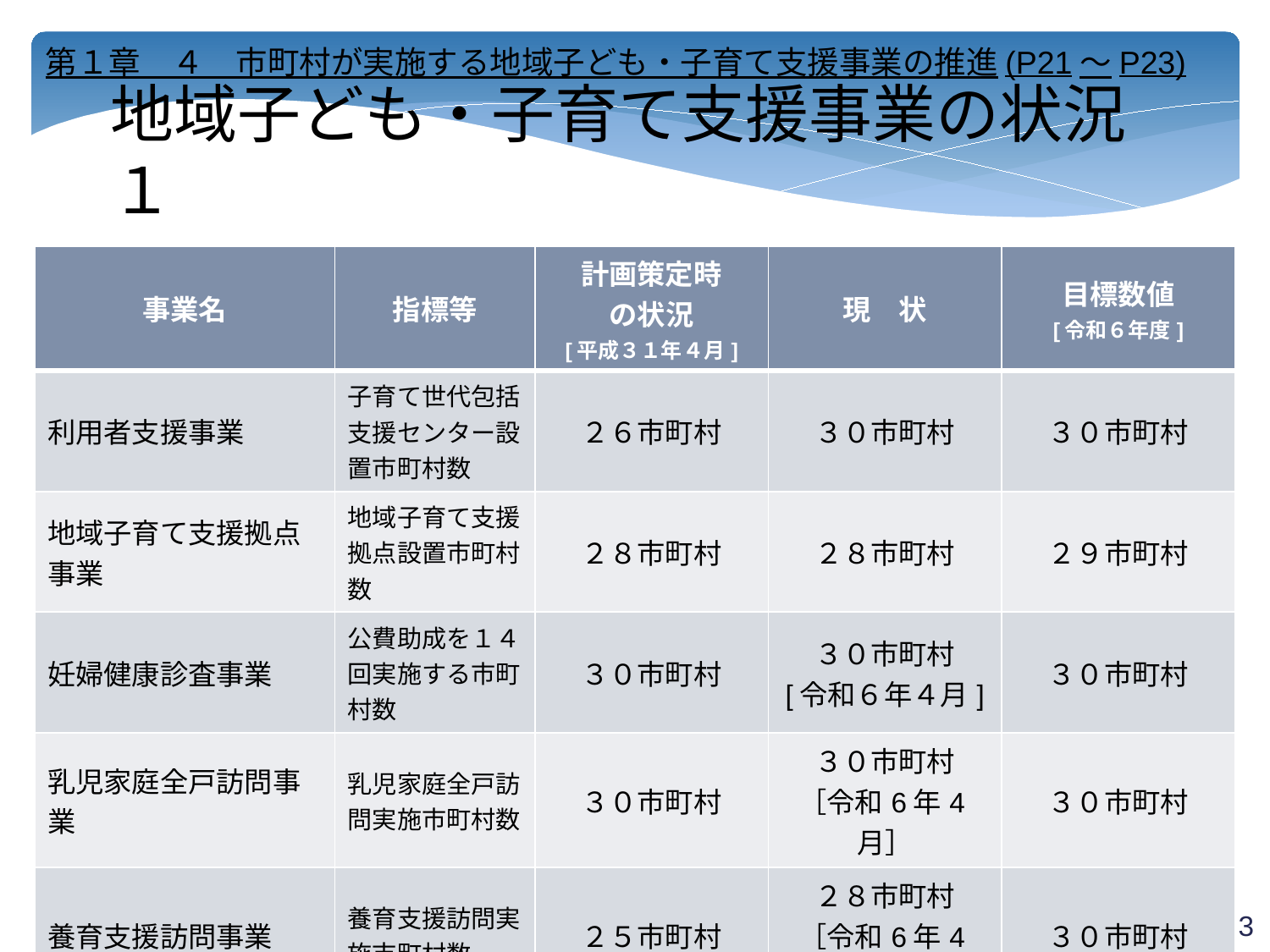

第１章　４　市町村が実施する地域子ども・子育て支援事業の推進(P21～P23)
地域子ども・子育て支援事業の状況　１
| 事業名 | 指標等 | 計画策定時 の状況 [平成３１年４月] | 現　状 | 目標数値 [令和６年度] |
| --- | --- | --- | --- | --- |
| 利用者支援事業 | 子育て世代包括支援センター設置市町村数 | ２６市町村 | ３０市町村 | ３０市町村 |
| 地域子育て支援拠点事業 | 地域子育て支援拠点設置市町村数 | ２８市町村 | ２８市町村 | ２９市町村 |
| 妊婦健康診査事業 | 公費助成を１４回実施する市町村数 | ３０市町村 | ３０市町村 [令和６年４月] | ３０市町村 |
| 乳児家庭全戸訪問事業 | 乳児家庭全戸訪問実施市町村数 | ３０市町村 | ３０市町村 ［令和6年4月］ | ３０市町村 |
| 養育支援訪問事業 | 養育支援訪問実施市町村数 | ２５市町村 | ２８市町村 ［令和6年4月］ | ３０市町村 |
| 子育て短期支援事業 | 子育て短期支援実施市町村数 | ２８市町村 | ２９市町村 ［令和6年4月］ | ３０市町村 |
3